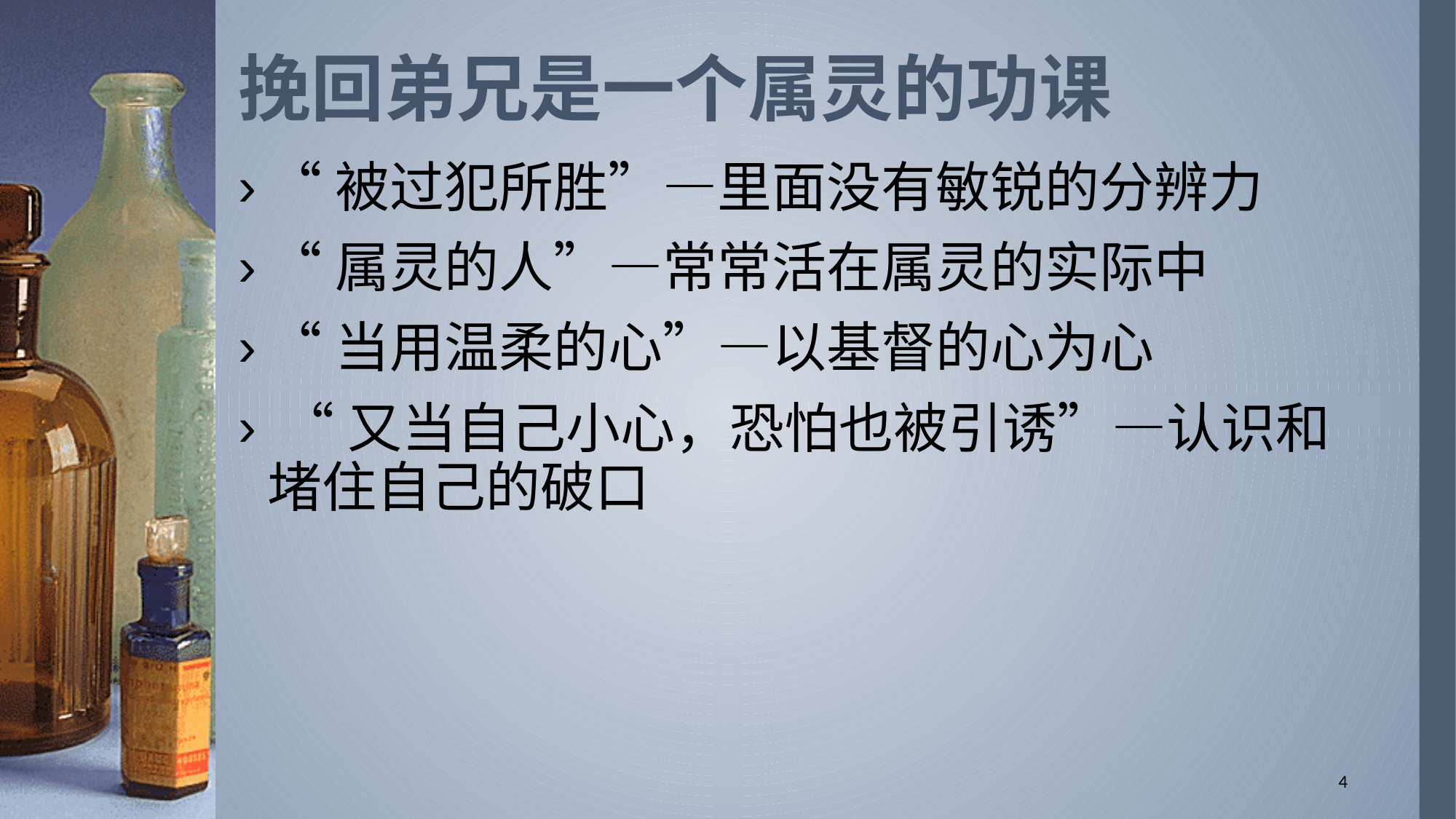

# 挽回弟兄是一个属灵的功课
“被过犯所胜”—里面没有敏锐的分辨力
“属灵的人”—常常活在属灵的实际中
“当用温柔的心”—以基督的心为心
 “又当自己小心，恐怕也被引诱”—认识和堵住自己的破口
4